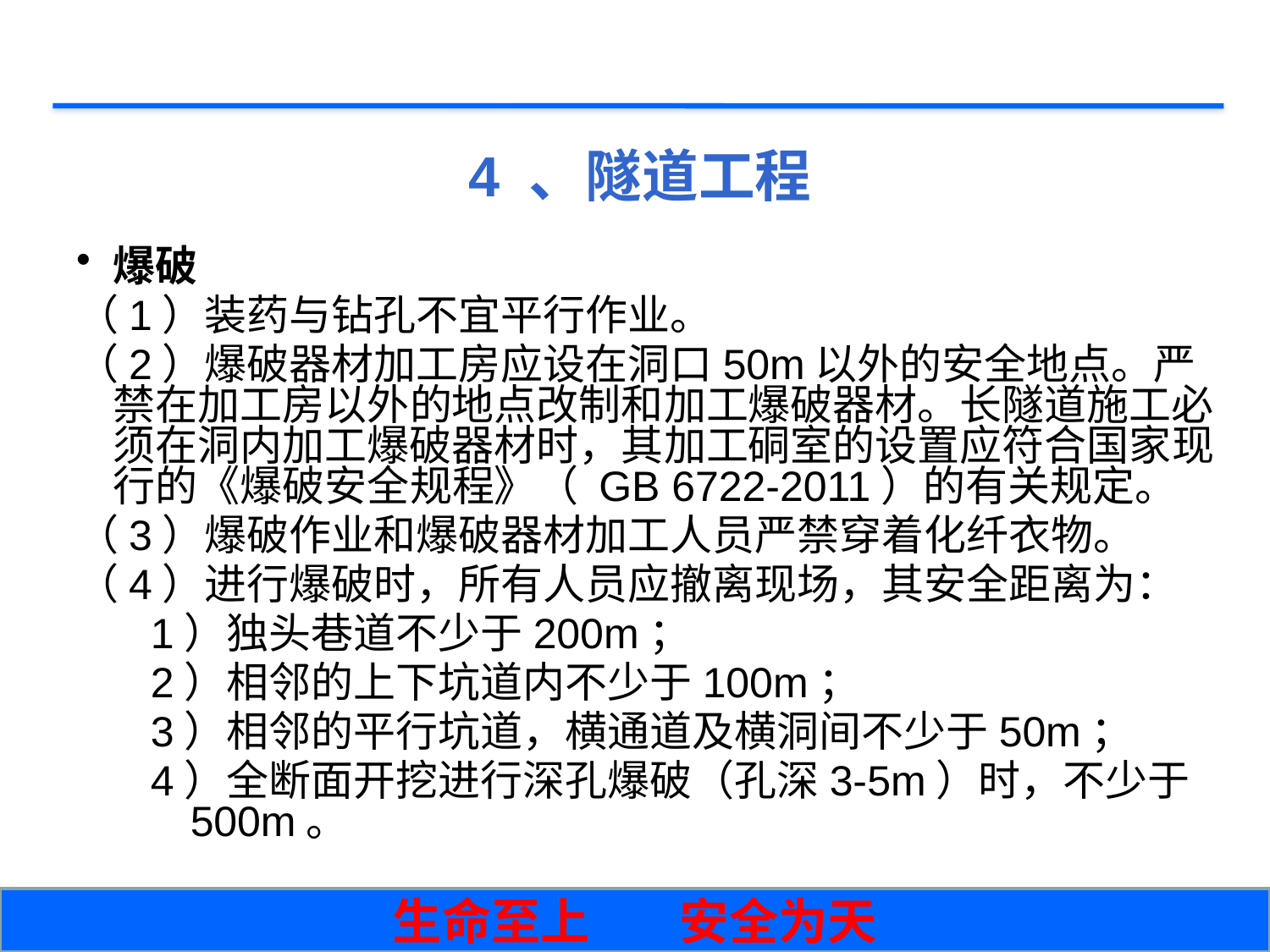

# 4 、隧道工程
爆破
（1）装药与钻孔不宜平行作业。
（2）爆破器材加工房应设在洞口50m以外的安全地点。严禁在加工房以外的地点改制和加工爆破器材。长隧道施工必须在洞内加工爆破器材时，其加工硐室的设置应符合国家现行的《爆破安全规程》（ GB 6722-2011）的有关规定。
（3）爆破作业和爆破器材加工人员严禁穿着化纤衣物。
（4）进行爆破时，所有人员应撤离现场，其安全距离为：
1）独头巷道不少于200m；
2）相邻的上下坑道内不少于100m；
3）相邻的平行坑道，横通道及横洞间不少于50m；
4）全断面开挖进行深孔爆破（孔深3-5m）时，不少于500m。